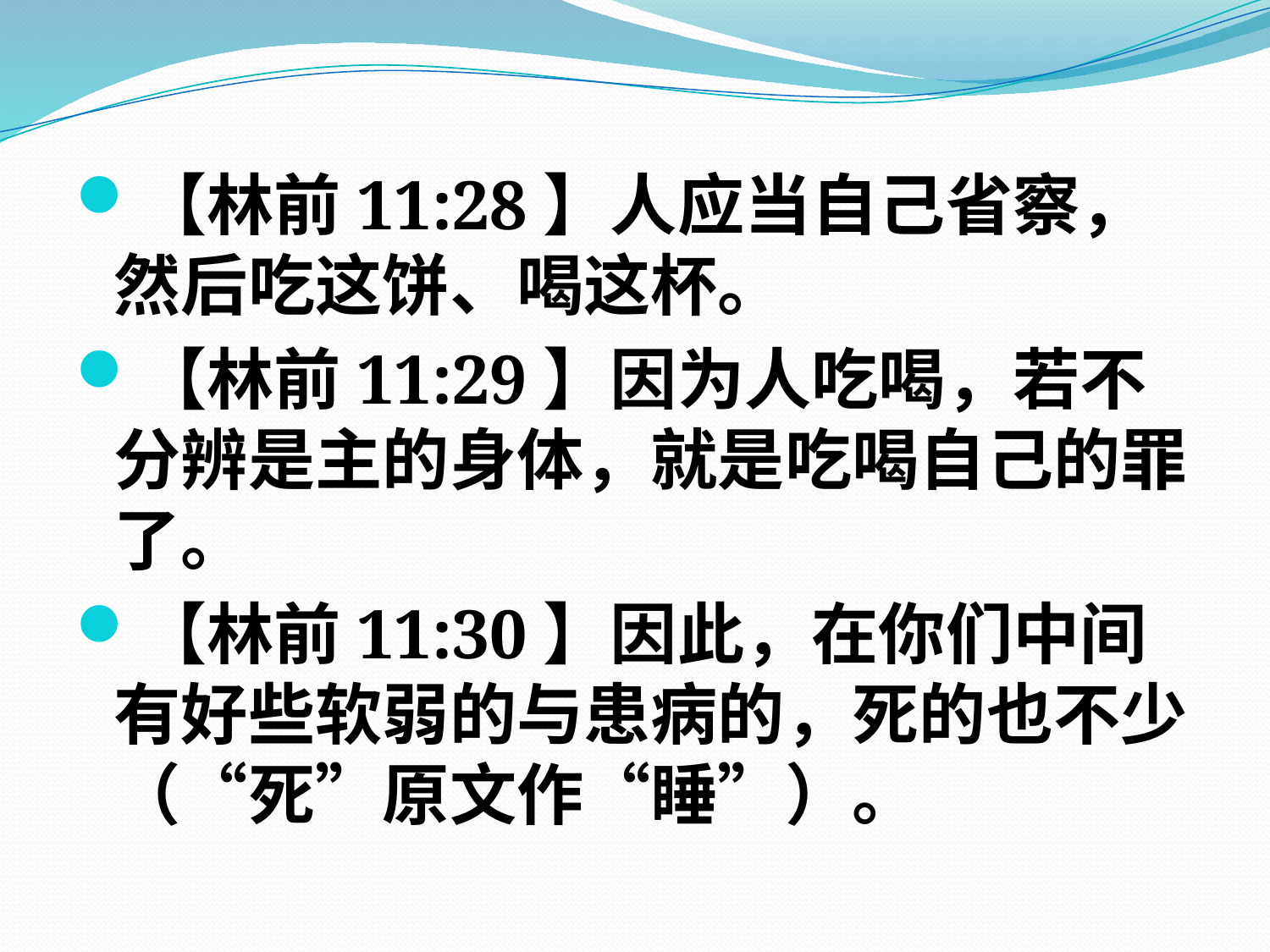

【林前11:28】人应当自己省察，然后吃这饼、喝这杯。
【林前11:29】因为人吃喝，若不分辨是主的身体，就是吃喝自己的罪了。
【林前11:30】因此，在你们中间有好些软弱的与患病的，死的也不少（“死”原文作“睡”）。